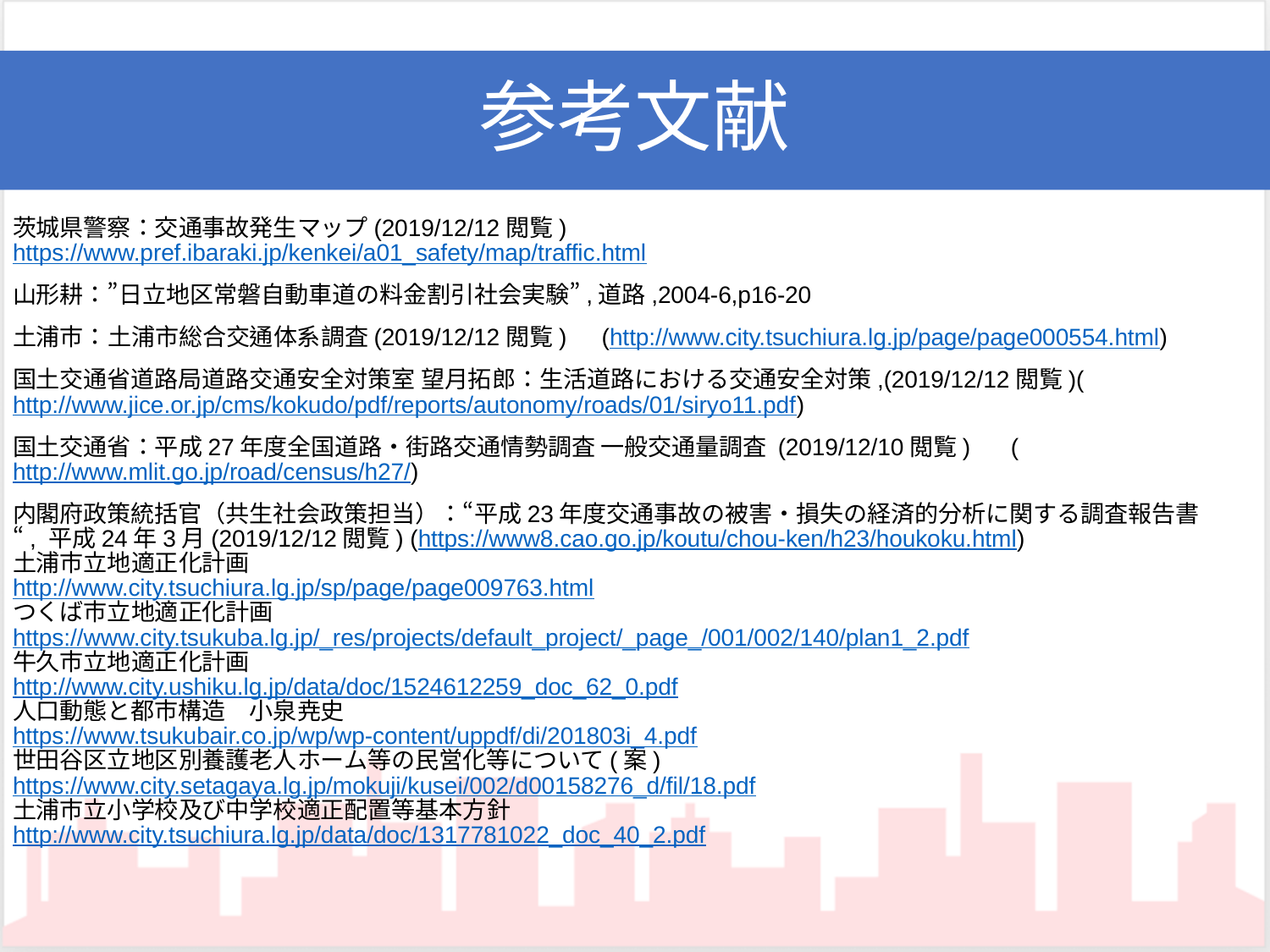

# 参考文献
茨城県警察：交通事故発生マップ(2019/12/12閲覧) https://www.pref.ibaraki.jp/kenkei/a01_safety/map/traffic.html
山形耕：”日立地区常磐自動車道の料金割引社会実験”,道路,2004-6,p16-20
土浦市：土浦市総合交通体系調査(2019/12/12閲覧)　(http://www.city.tsuchiura.lg.jp/page/page000554.html)
国土交通省道路局道路交通安全対策室 望月拓郎：生活道路における交通安全対策,(2019/12/12閲覧)(http://www.jice.or.jp/cms/kokudo/pdf/reports/autonomy/roads/01/siryo11.pdf)
国土交通省：平成27年度全国道路・街路交通情勢調査 一般交通量調査 (2019/12/10閲覧)　 (http://www.mlit.go.jp/road/census/h27/)
内閣府政策統括官（共生社会政策担当）：“平成23年度交通事故の被害・損失の経済的分析に関する調査報告書“, 平成24年3月(2019/12/12閲覧) (https://www8.cao.go.jp/koutu/chou-ken/h23/houkoku.html)
土浦市立地適正化計画
http://www.city.tsuchiura.lg.jp/sp/page/page009763.html
つくば市立地適正化計画
https://www.city.tsukuba.lg.jp/_res/projects/default_project/_page_/001/002/140/plan1_2.pdf
牛久市立地適正化計画
http://www.city.ushiku.lg.jp/data/doc/1524612259_doc_62_0.pdf
人口動態と都市構造　小泉尭史
https://www.tsukubair.co.jp/wp/wp-content/uppdf/di/201803i_4.pdf
世田谷区立地区別養護老人ホーム等の民営化等について(案)
https://www.city.setagaya.lg.jp/mokuji/kusei/002/d00158276_d/fil/18.pdf
土浦市立小学校及び中学校適正配置等基本方針
http://www.city.tsuchiura.lg.jp/data/doc/1317781022_doc_40_2.pdf